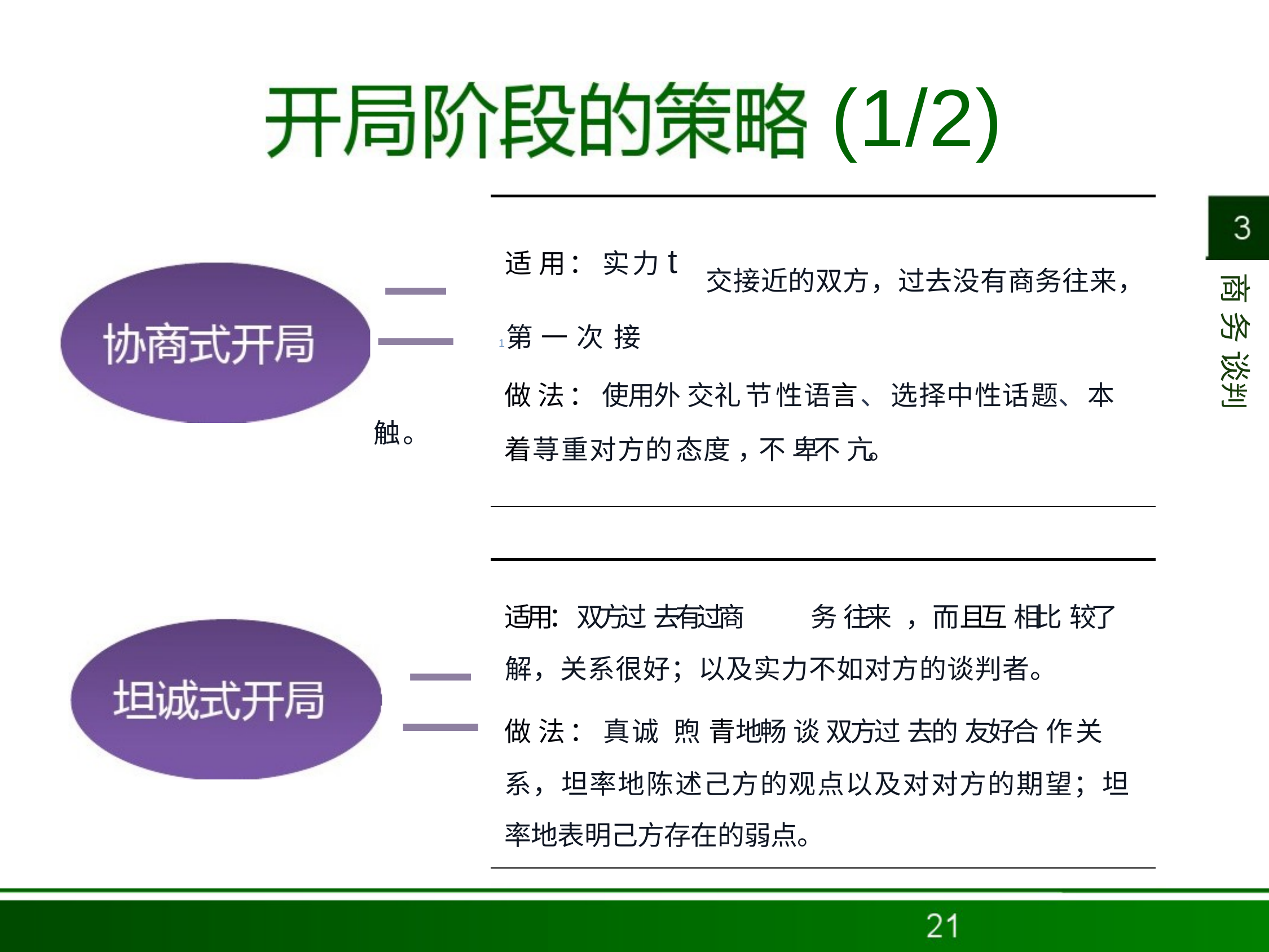

# (1/2)

适 用： 实力t
二 1	第 一 次 接触。

交接近的双方，过去没有商务往来，
商 务 谈判
做 法： 使用外 交礼节性语言、选择中性话题、本
着荨重对方的态度 ，不 卑不 亢。

适 用 ：  双 方 过 去 有 过商	务 往来	，而且互 相比 较了
解，关系很好；以及实力不如对方的谈判者。
做 法： 真诚	煦 青地畅 谈 双方过 去的 友好合 作关 系，坦率地陈述己方的观点以及对对方的期望；坦

二
率地表明己方存在的弱点。